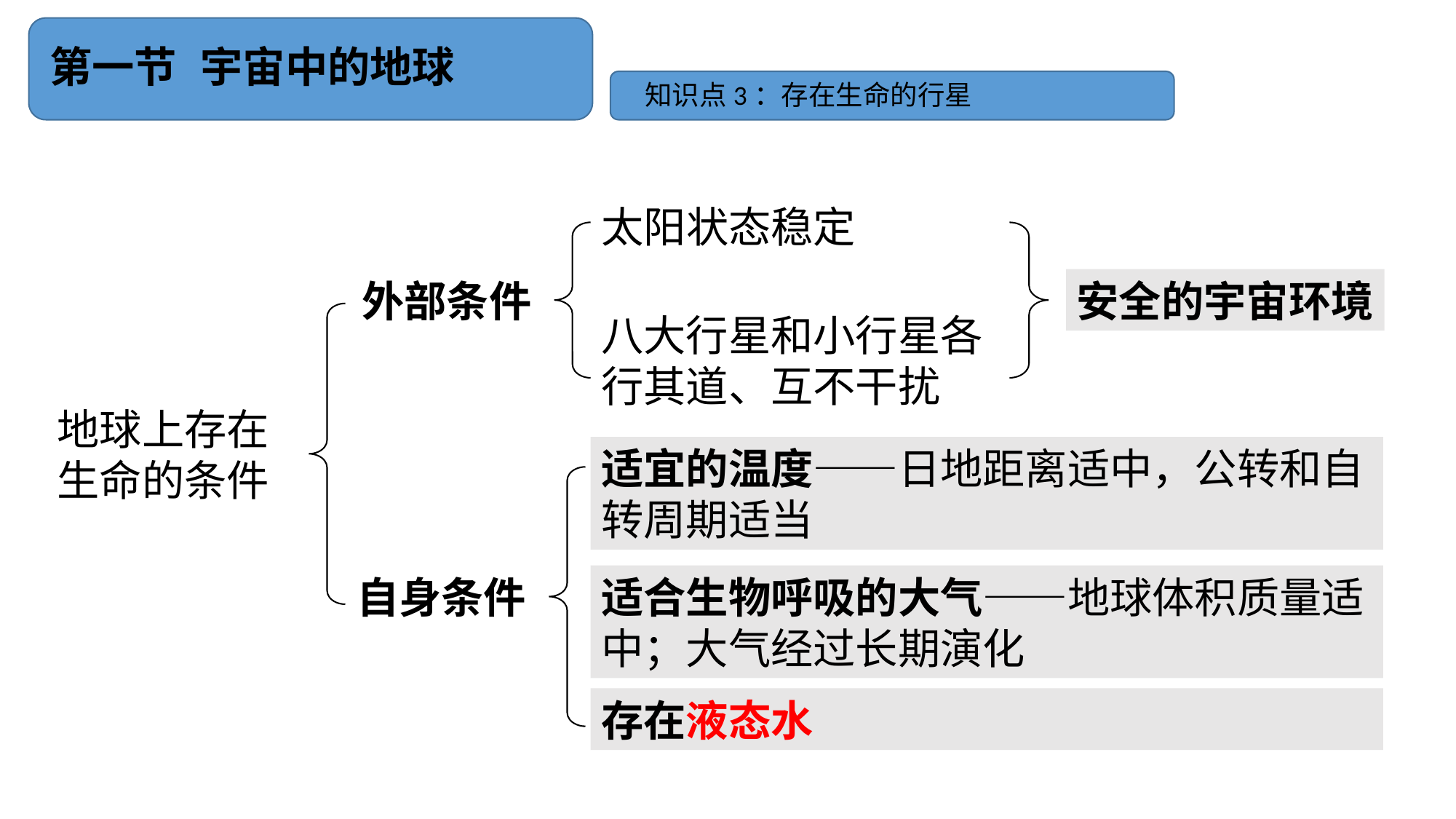

# 第一节  宇宙中的地球
知识点3：存在生命的行星
太阳状态稳定

外部条件
安全的宇宙环境
八大行星和小行星各行其道、互不干扰

地球上存在生命的条件
适宜的温度——日地距离适中，公转和自转周期适当

自身条件
适合生物呼吸的大气——地球体积质量适中；大气经过长期演化
存在液态水